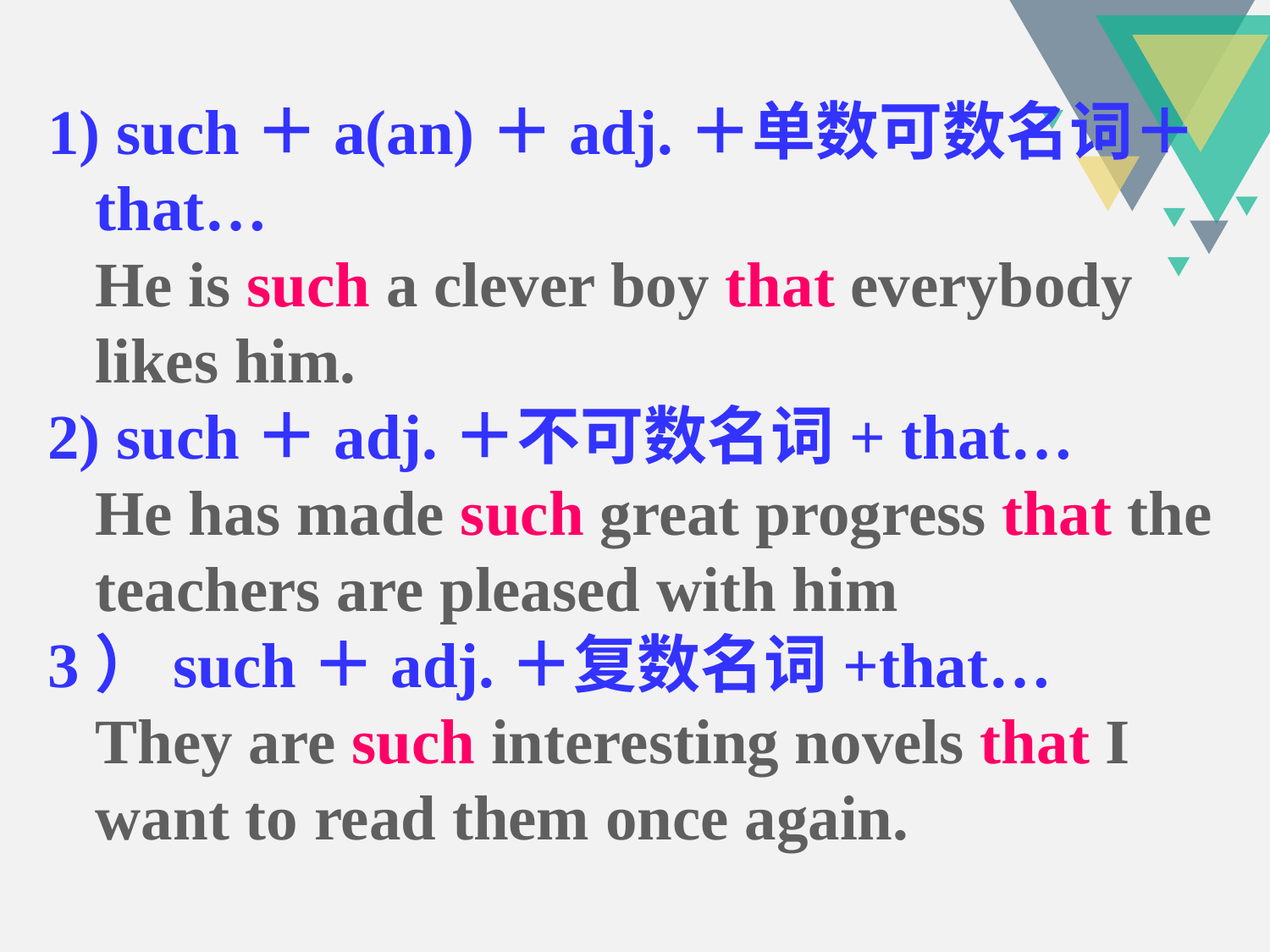

such＋a(an)＋adj.＋单数可数名词＋that…
   He is such a clever boy that everybody likes him.
2) such＋adj.＋不可数名词+ that…
   He has made such great progress that the teachers are pleased with him
3）such＋adj.＋复数名词+that…
   They are such interesting novels that I want to read them once again.